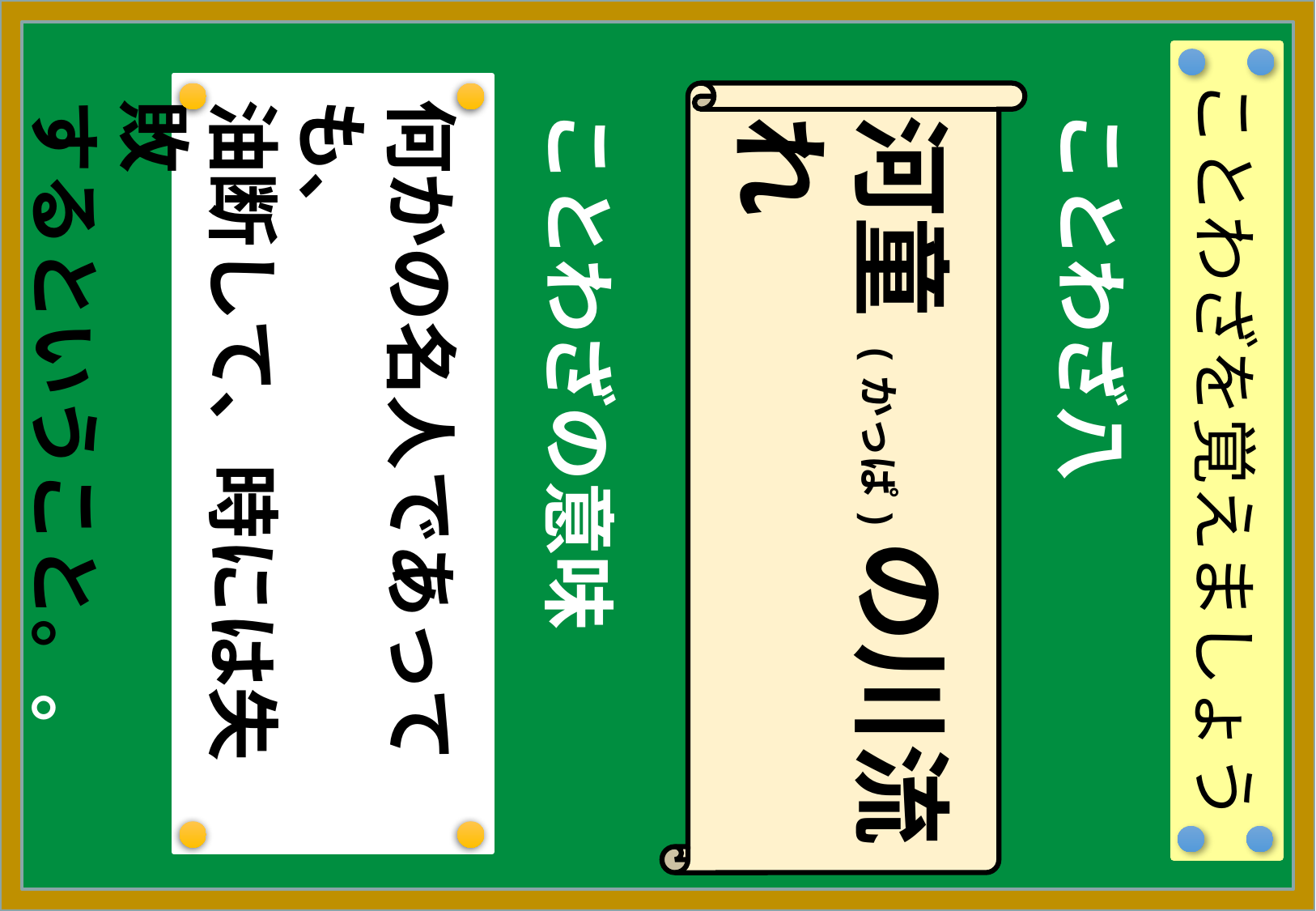

ことわざを覚えましょう

何かの名人であっても、
油断して、時には失敗
するということ。。

河童(かっぱ)の川流
れ
ことわざの意味
ことわざ八